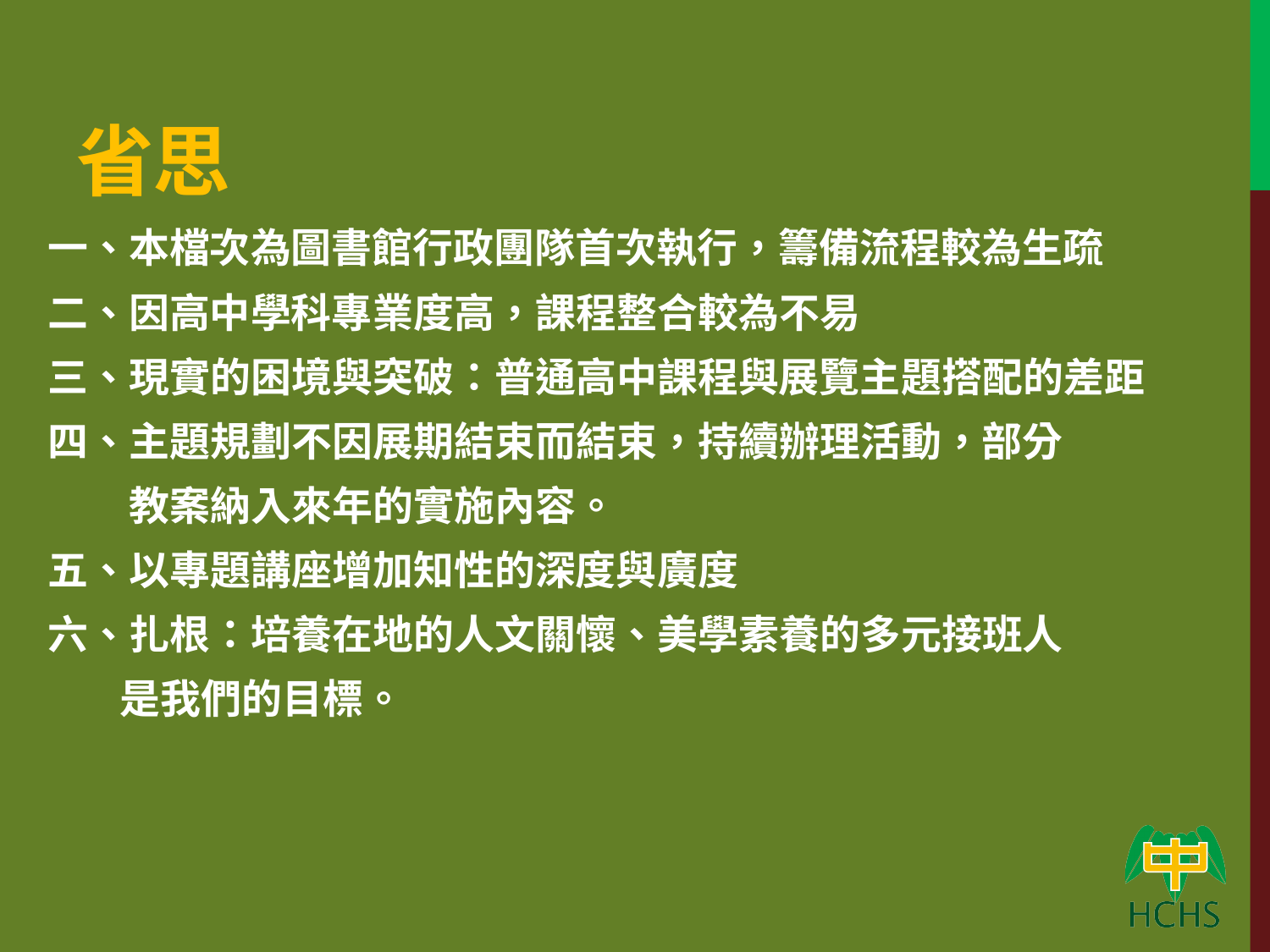

# 省思
一、本檔次為圖書館行政團隊首次執行，籌備流程較為生疏
二、因高中學科專業度高，課程整合較為不易
三、現實的困境與突破：普通高中課程與展覽主題搭配的差距
四、主題規劃不因展期結束而結束，持續辦理活動，部分
        教案納入來年的實施內容。
五、以專題講座增加知性的深度與廣度
六、扎根：培養在地的人文關懷、美學素養的多元接班人
       是我們的目標。